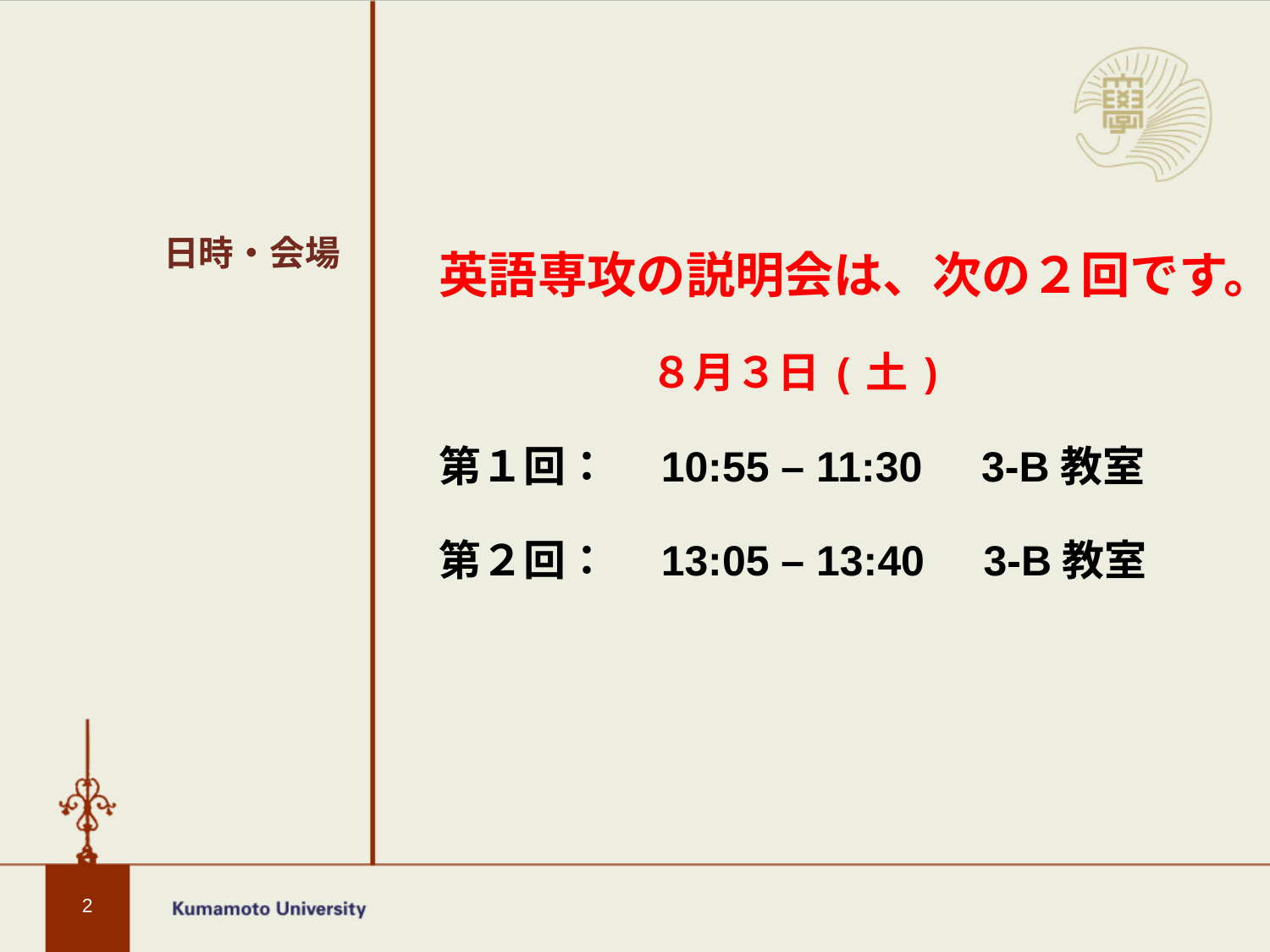

英語専攻の説明会は、次の２回です。
　　　　　８月３日(土)
第１回：　10:55 – 11:30     3-B教室
第２回：　13:05 – 13:40     3-B教室
日時・会場